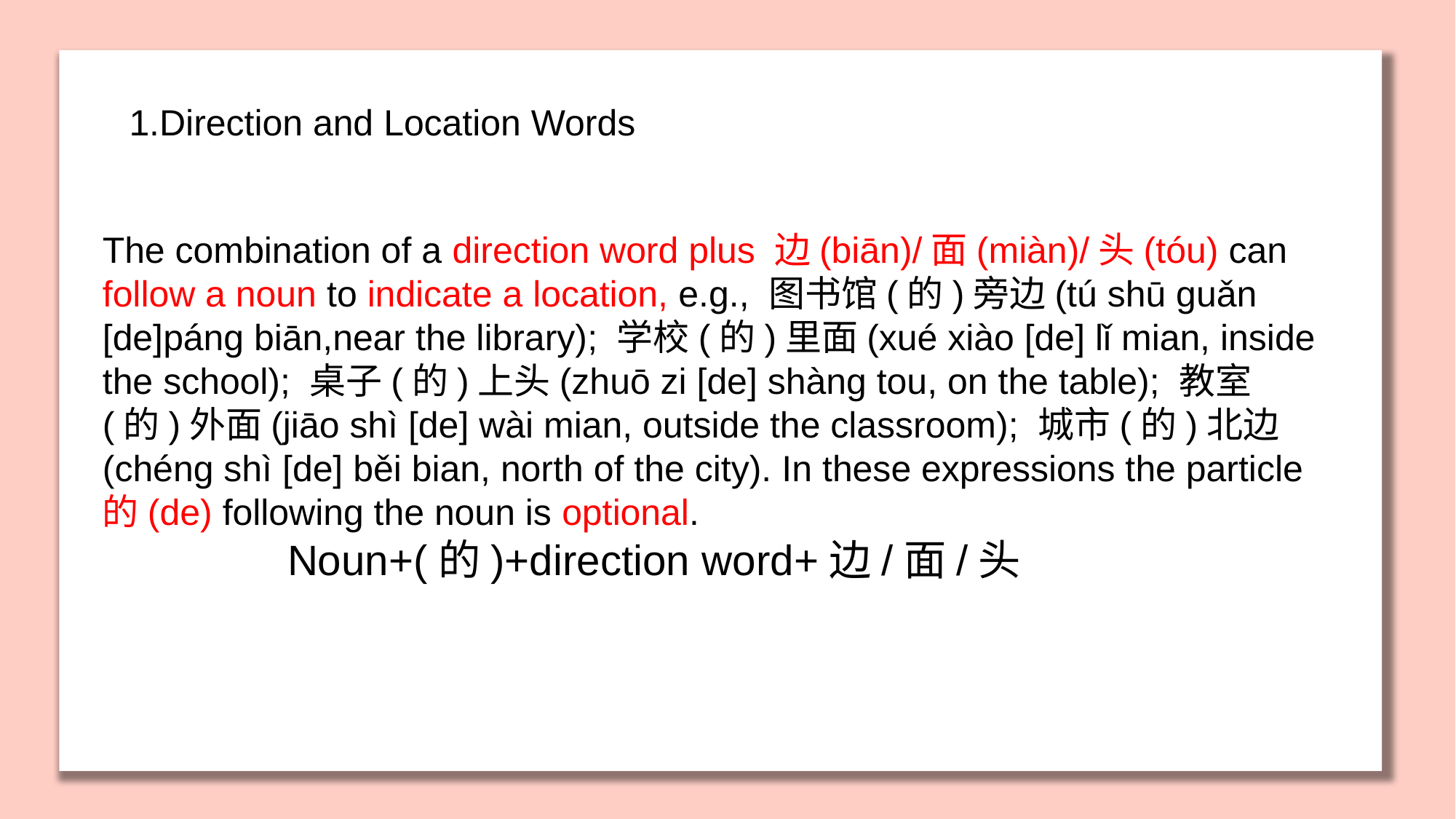

1.Direction and Location Words
The combination of a direction word plus 边(biān)/面(miàn)/头(tóu) can follow a noun to indicate a location, e.g., 图书馆(的)旁边(tú shū guǎn [de]páng biān,near the library); 学校(的)里面(xué xiào [de] lǐ mian, inside the school); 桌子(的)上头(zhuō zi [de] shàng tou, on the table); 教室(的)外面(jiāo shì [de] wài mian, outside the classroom); 城市(的)北边(chéng shì [de] běi bian, north of the city). In these expressions the particle 的(de) following the noun is optional.
Noun+(的)+direction word+边/面/头